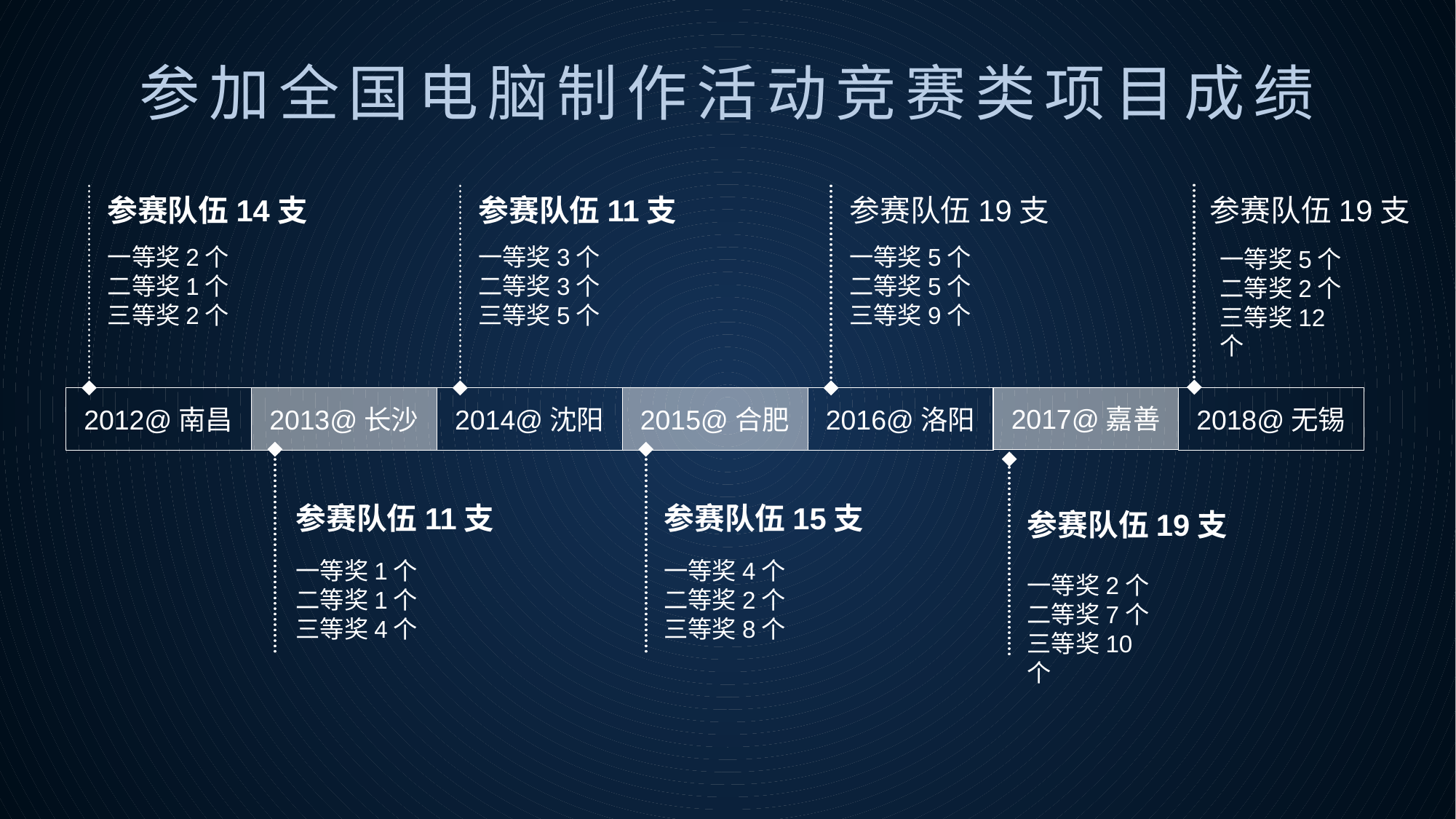

# 参加全国电脑制作活动竞赛类项目成绩
参赛队伍19支
参赛队伍11支
参赛队伍19支
参赛队伍14支
一等奖2个
二等奖1个
三等奖2个
一等奖3个
二等奖3个
三等奖5个
一等奖5个
二等奖5个
三等奖9个
2012@南昌
2013@长沙
2014@沈阳
2015@合肥
2016@洛阳
2017@嘉善
参赛队伍15支
参赛队伍11支
一等奖1个
二等奖1个
三等奖4个
一等奖4个
二等奖2个
三等奖8个
一等奖5个
二等奖2个
三等奖12个
2018@无锡
参赛队伍19支
一等奖2个
二等奖7个
三等奖10个